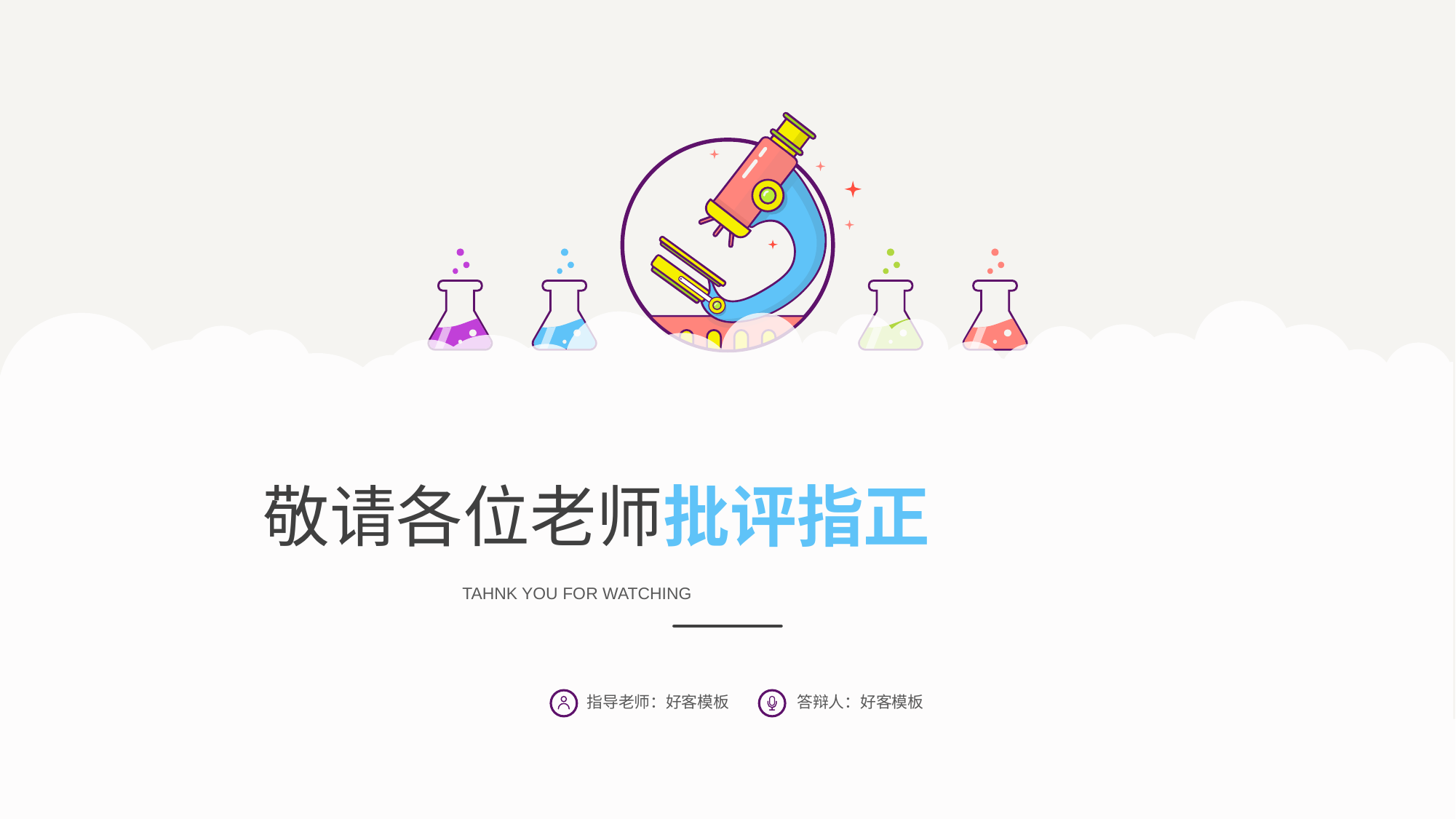

敬请各位老师批评指正
TAHNK YOU FOR WATCHING
指导老师：好客模板
答辩人：好客模板